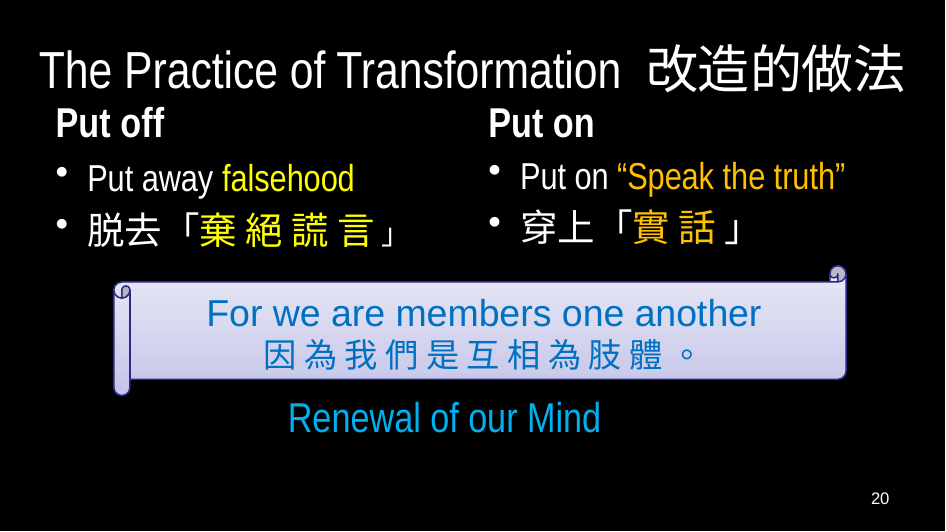

# The Practice of Transformation 改造的做法
Put off
Put on
Put on “Speak the truth”
穿上「實 話 」
Put away falsehood
脱去「棄 絕 謊 言 」
For we are members one another
因 為 我 們 是 互 相 為 肢 體 。
Renewal of our Mind
20